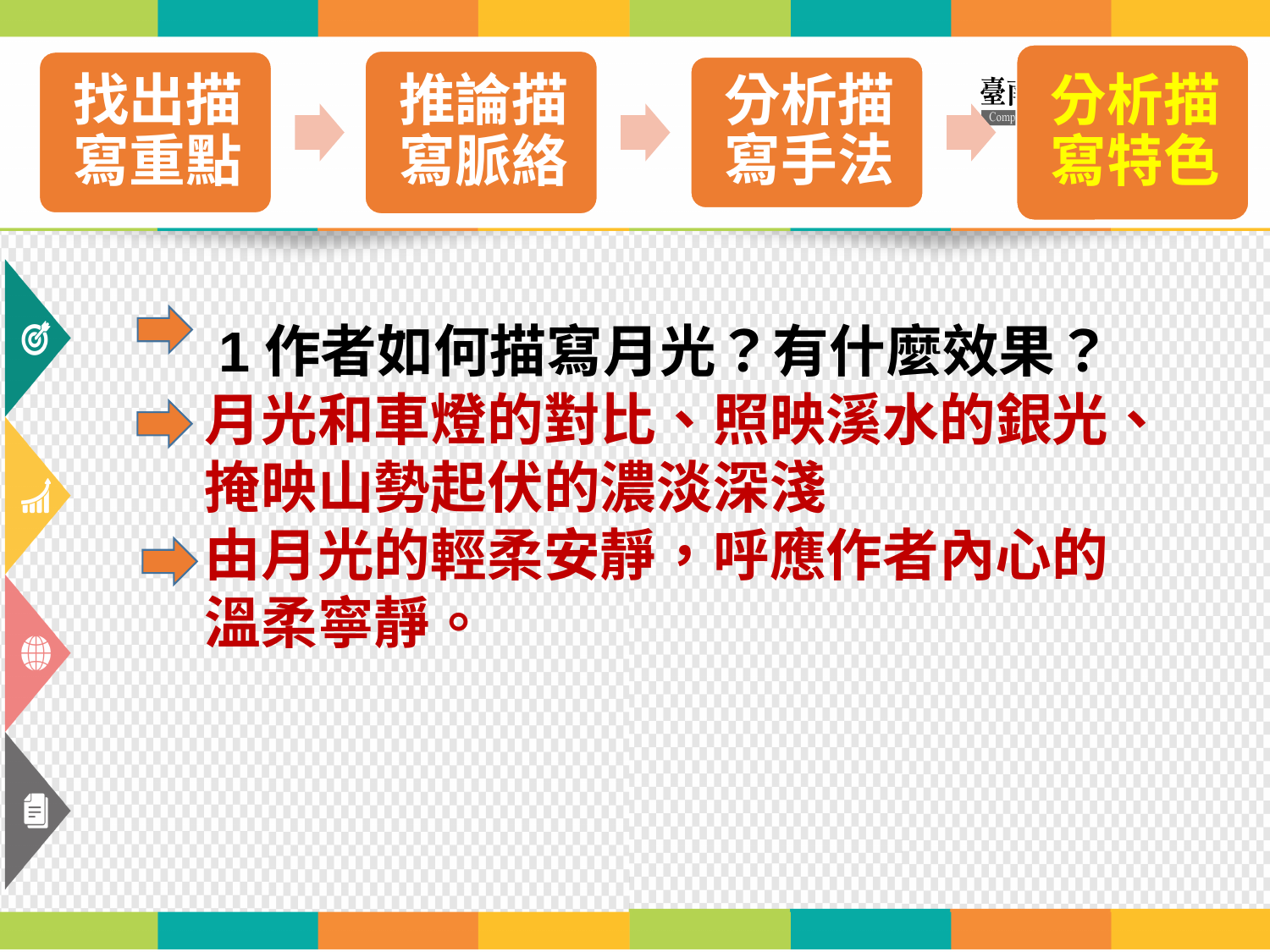

找出描寫重點

推論描寫脈絡

分析描寫手法

分析描寫特色
    1作者如何描寫月光？有什麼效果？

月光和車燈的對比、照映溪水的銀光、掩映山勢起伏的濃淡深淺
由月光的輕柔安靜，呼應作者內心的溫柔寧靜。